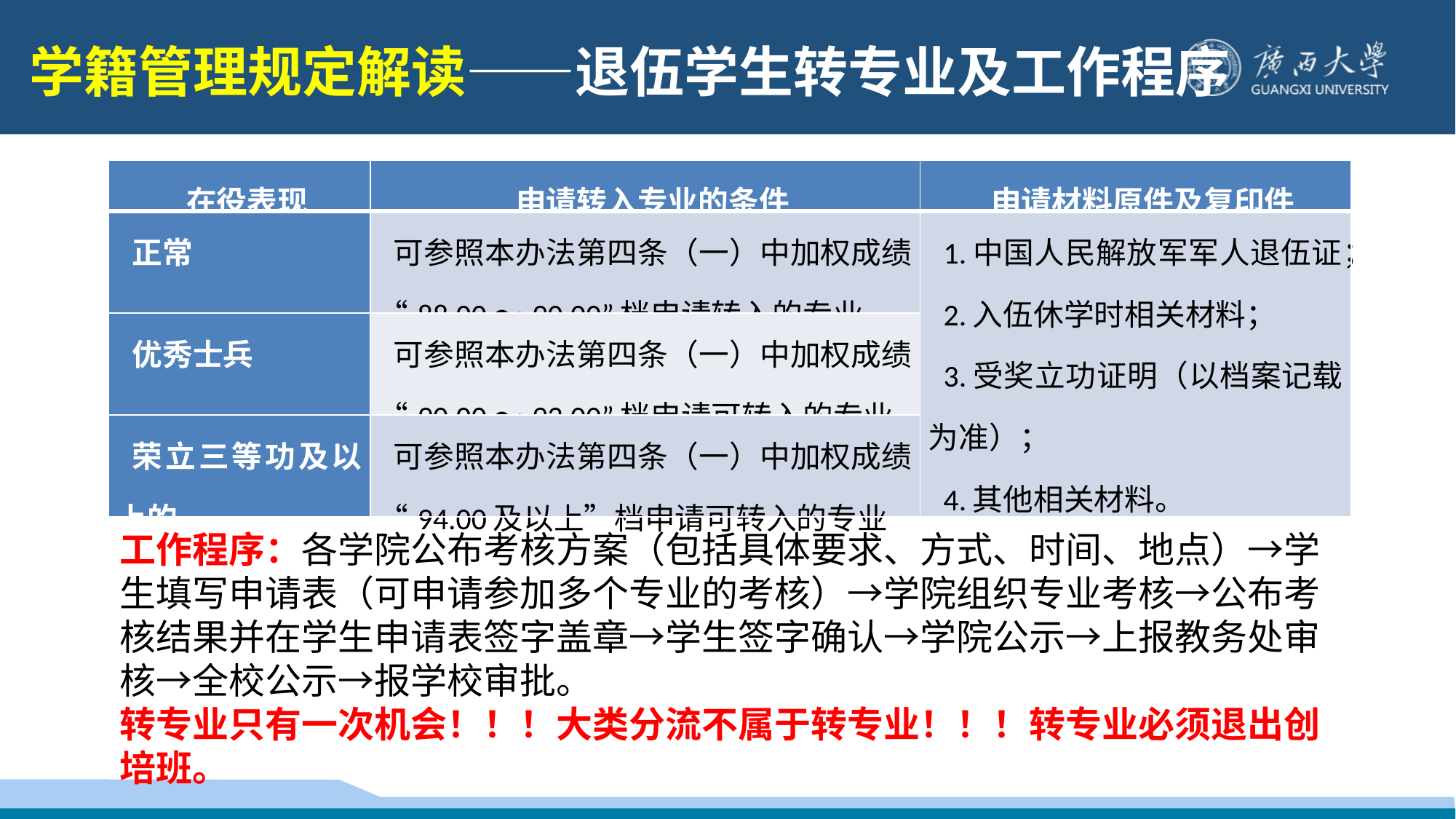

学籍管理规定解读——退伍学生转专业及工作程序
| 在役表现 | 申请转入专业的条件 | 申请材料原件及复印件 |
| --- | --- | --- |
| 正常 | 可参照本办法第四条（一）中加权成绩“88.00～90.00”档申请转入的专业 | 1.中国人民解放军军人退伍证； 2.入伍休学时相关材料； 3.受奖立功证明（以档案记载为准）； 4.其他相关材料。 |
| 优秀士兵 | 可参照本办法第四条（一）中加权成绩“90.00～92.00”档申请可转入的专业 |  |
| 荣立三等功及以上的 | 可参照本办法第四条（一）中加权成绩“94.00及以上”档申请可转入的专业 |  |
工作程序：各学院公布考核方案（包括具体要求、方式、时间、地点）→学生填写申请表（可申请参加多个专业的考核）→学院组织专业考核→公布考核结果并在学生申请表签字盖章→学生签字确认→学院公示→上报教务处审核→全校公示→报学校审批。
转专业只有一次机会！！！大类分流不属于转专业！！！转专业必须退出创培班。